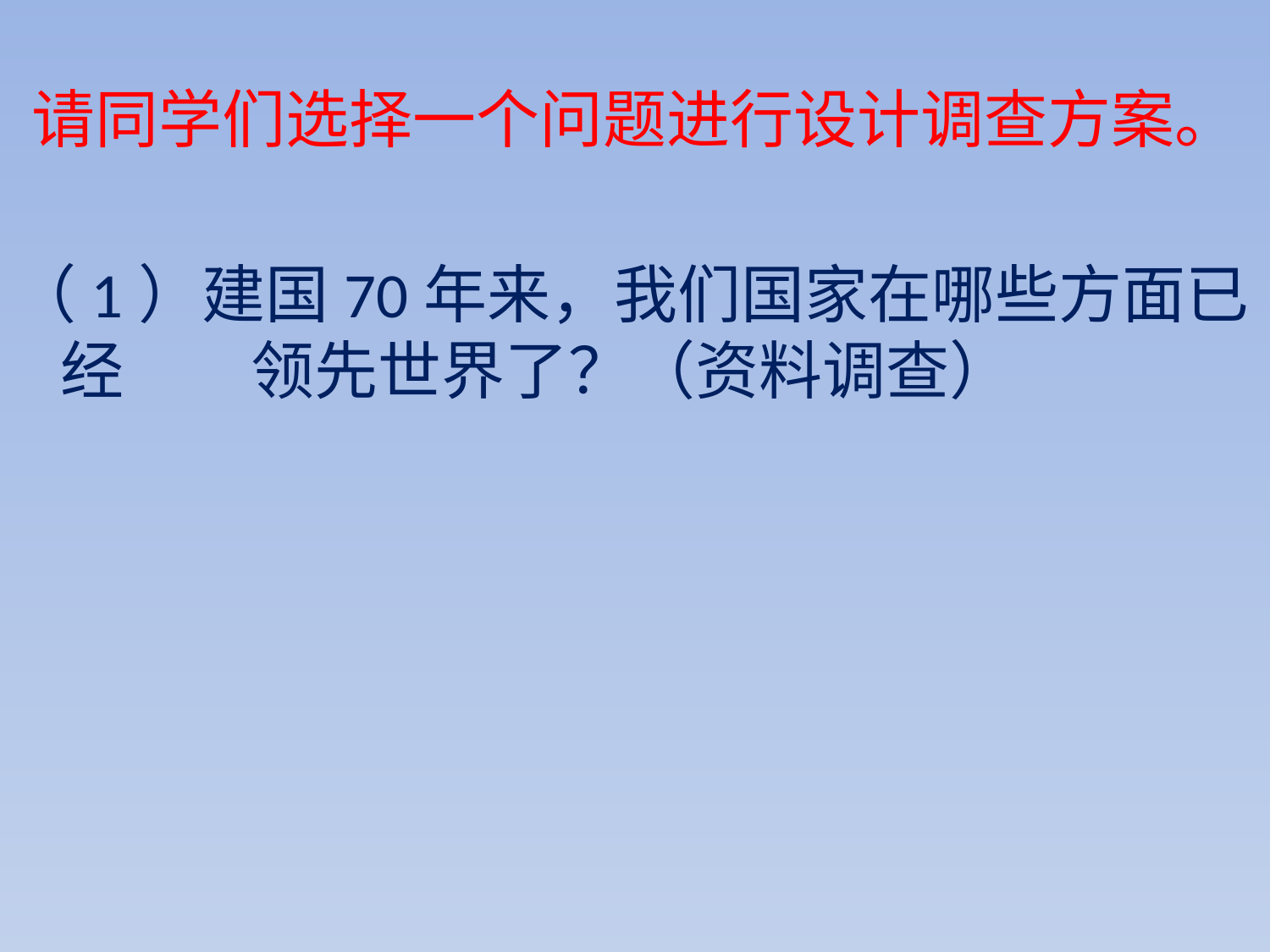

# 请同学们选择一个问题进行设计调查方案。
（1）建国70年来，我们国家在哪些方面已经         领先世界了？（资料调查）